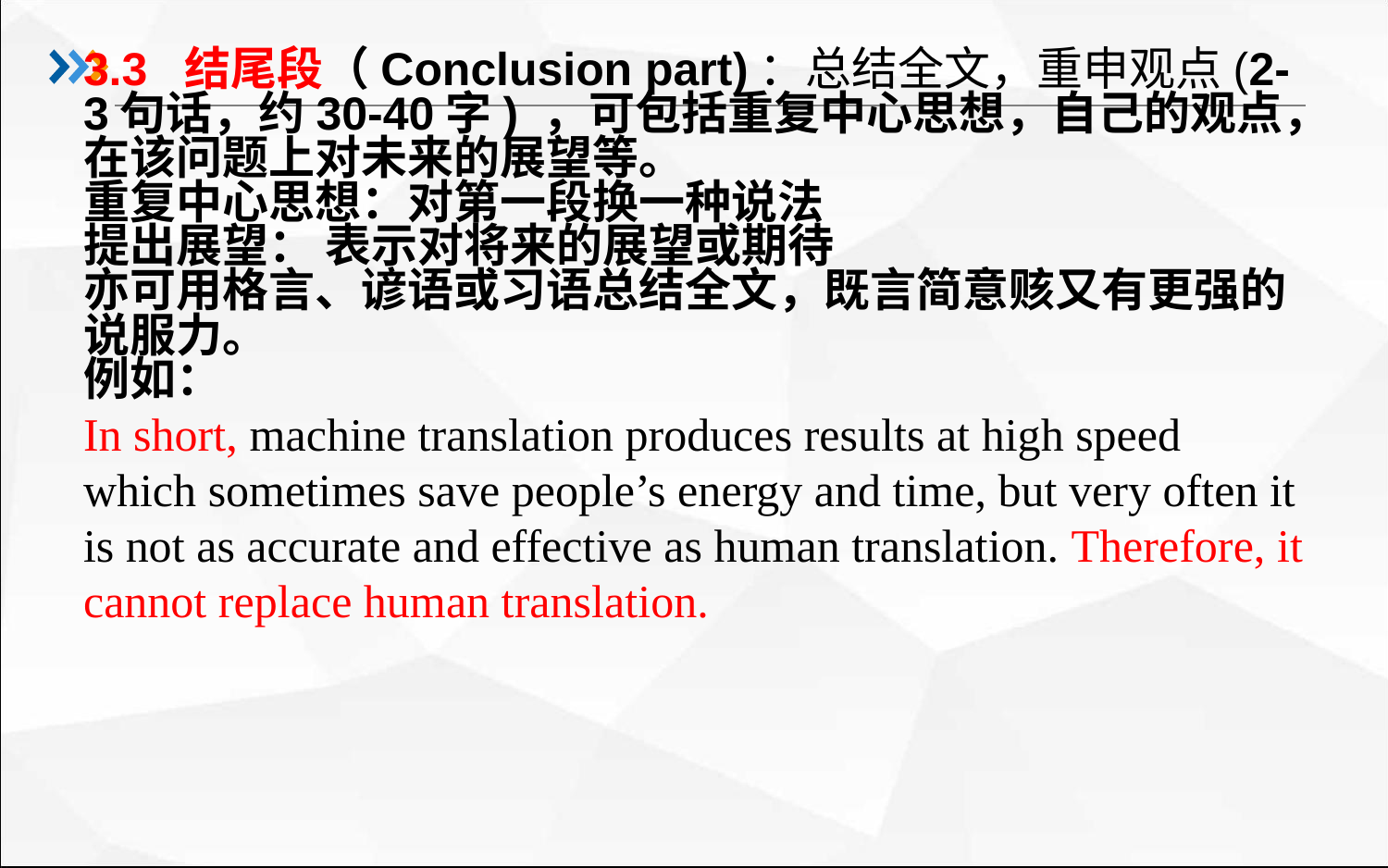

#
3.3  结尾段（Conclusion part)：总结全文，重申观点(2-3句话，约30-40字) ，可包括重复中心思想，自己的观点，在该问题上对未来的展望等。
重复中心思想：对第一段换一种说法
提出展望： 表示对将来的展望或期待
亦可用格言、谚语或习语总结全文，既言简意赅又有更强的说服力。
例如：
In short, machine translation produces results at high speed which sometimes save people’s energy and time, but very often it is not as accurate and effective as human translation. Therefore, it cannot replace human translation.